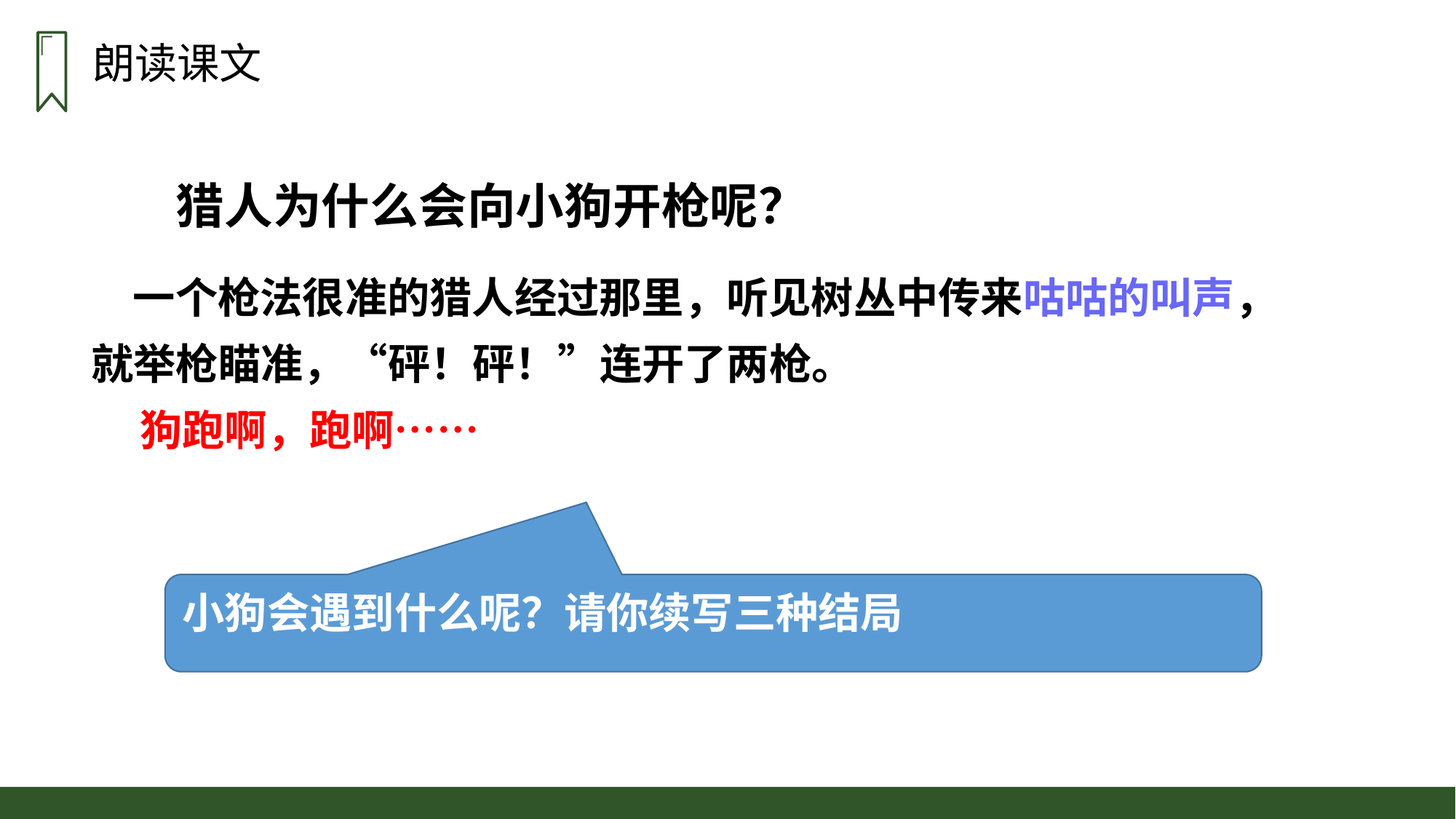

朗读课文
猎人为什么会向小狗开枪呢？
     一个枪法很准的猎人经过那里，听见树丛中传来咕咕的叫声，就举枪瞄准，“砰！砰！”连开了两枪。
    狗跑啊，跑啊……

小狗会遇到什么呢？请你续写三种结局